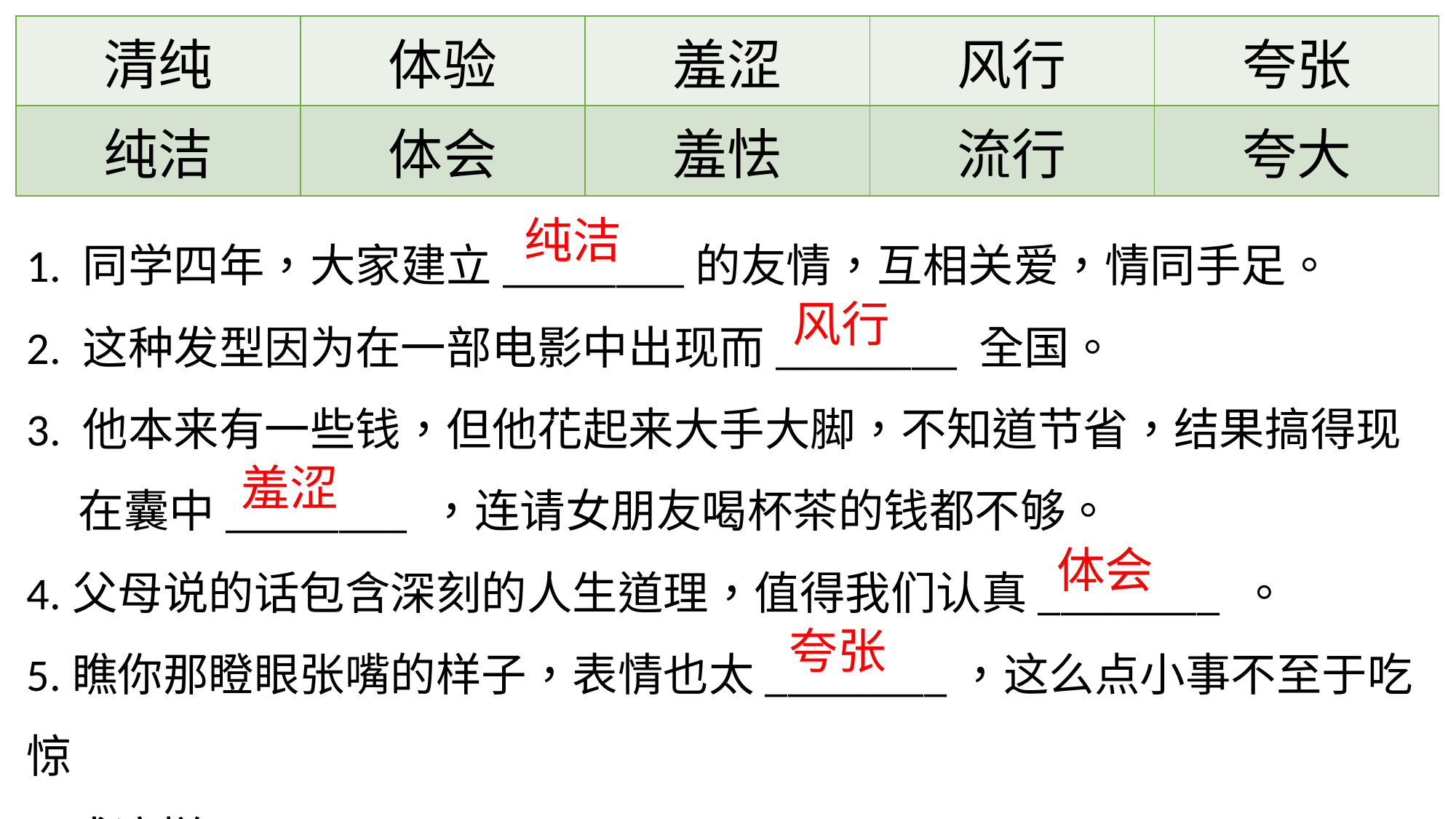

| 清纯 | 体验 | 羞涩 | 风行 | 夸张 |
| --- | --- | --- | --- | --- |
| 纯洁 | 体会 | 羞怯 | 流行 | 夸大 |
1. 同学四年，大家建立________的友情，互相关爱，情同手足。
2. 这种发型因为在一部电影中出现而________ 全国。
3. 他本来有一些钱，但他花起来大手大脚，不知道节省，结果搞得现
    在囊中________ ，连请女朋友喝杯茶的钱都不够。
4.父母说的话包含深刻的人生道理，值得我们认真________ 。
5.瞧你那瞪眼张嘴的样子，表情也太________，这么点小事不至于吃惊
   成这样 。
纯洁
风行
羞涩
体会
夸张